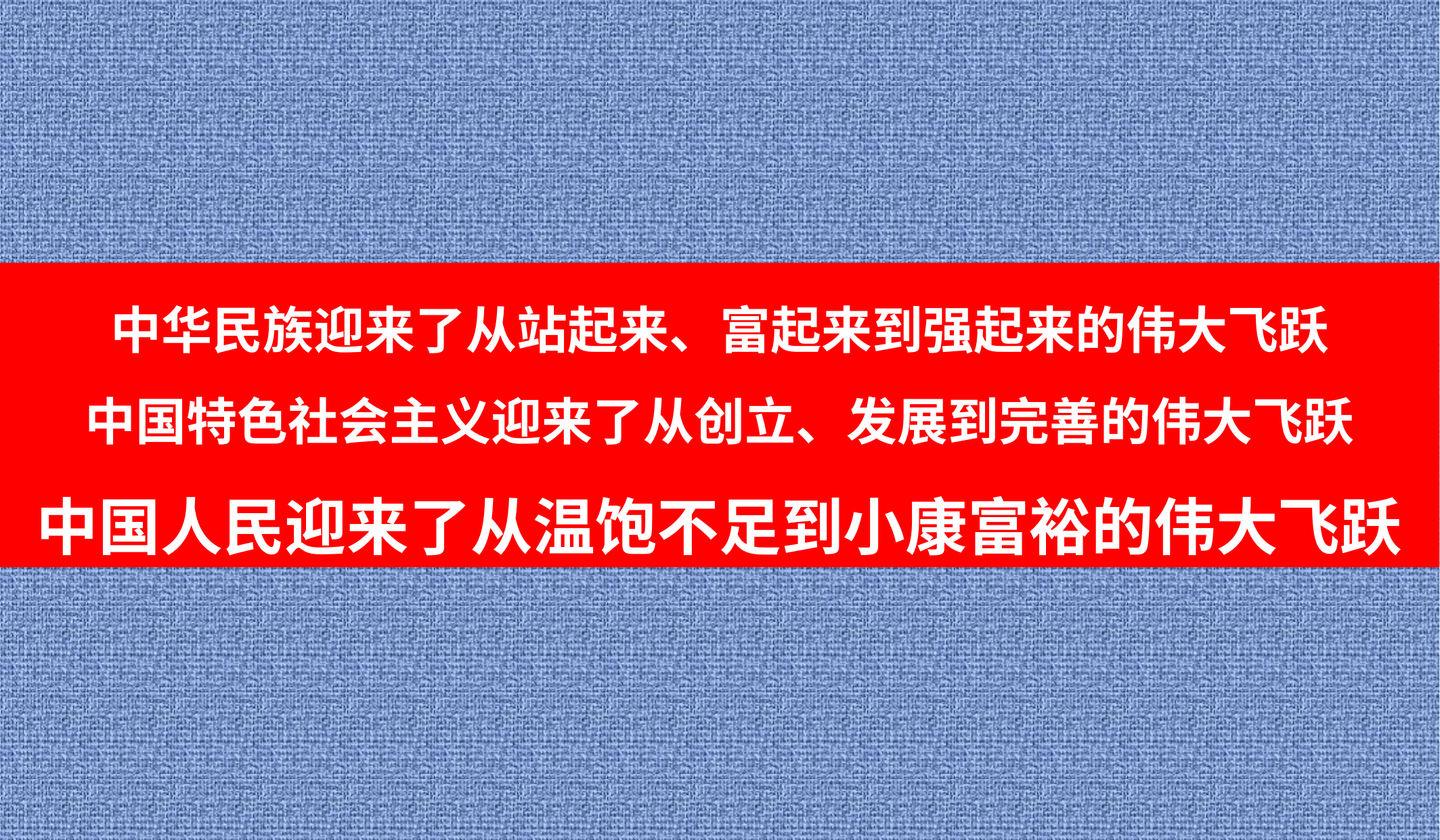

中华民族迎来了从站起来、富起来到强起来的伟大飞跃
中国特色社会主义迎来了从创立、发展到完善的伟大飞跃
中国人民迎来了从温饱不足到小康富裕的伟大飞跃